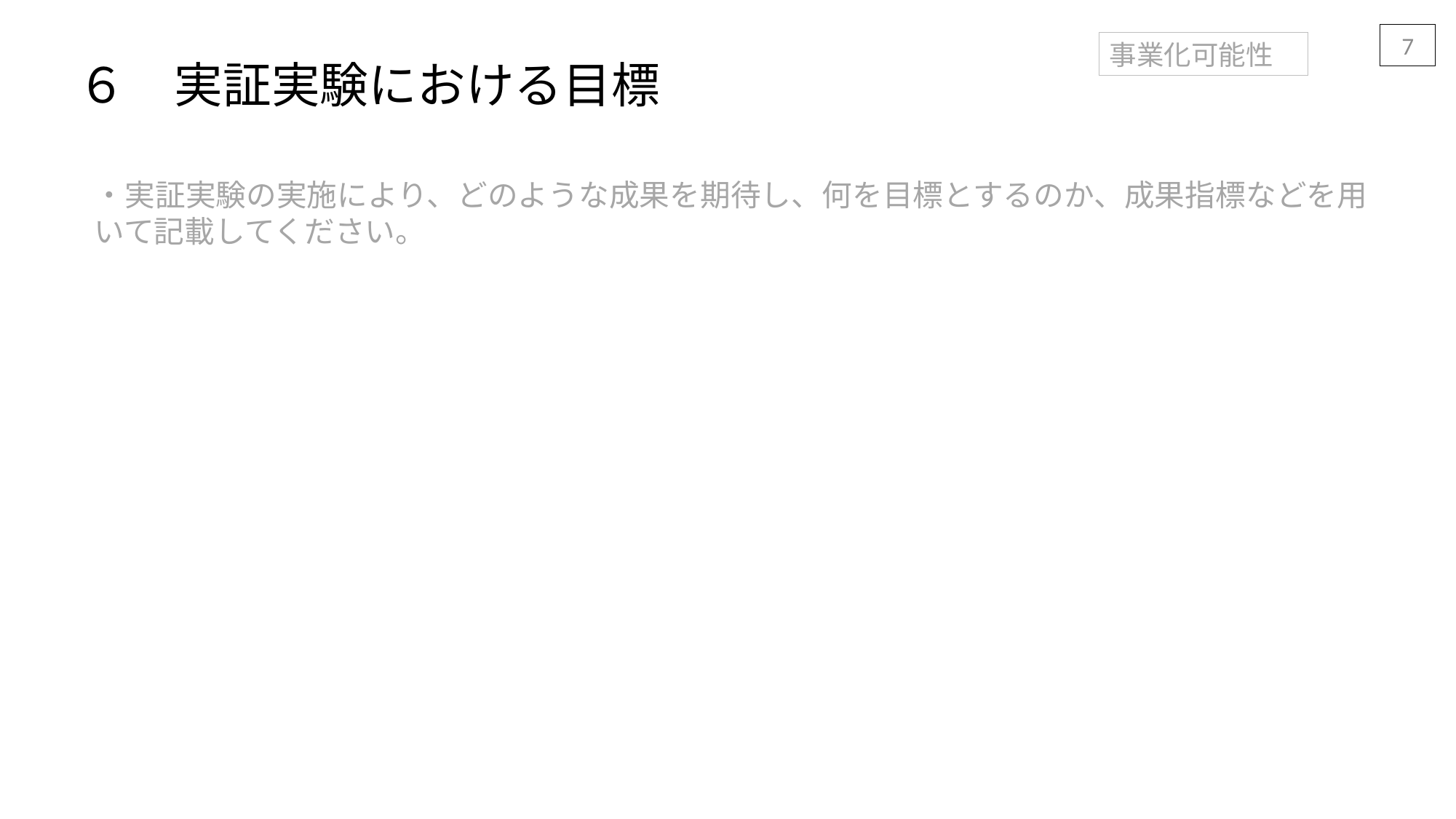

7
事業化可能性
６　実証実験における目標

・実証実験の実施により、どのような成果を期待し、何を目標とするのか、成果指標などを用いて記載してください。